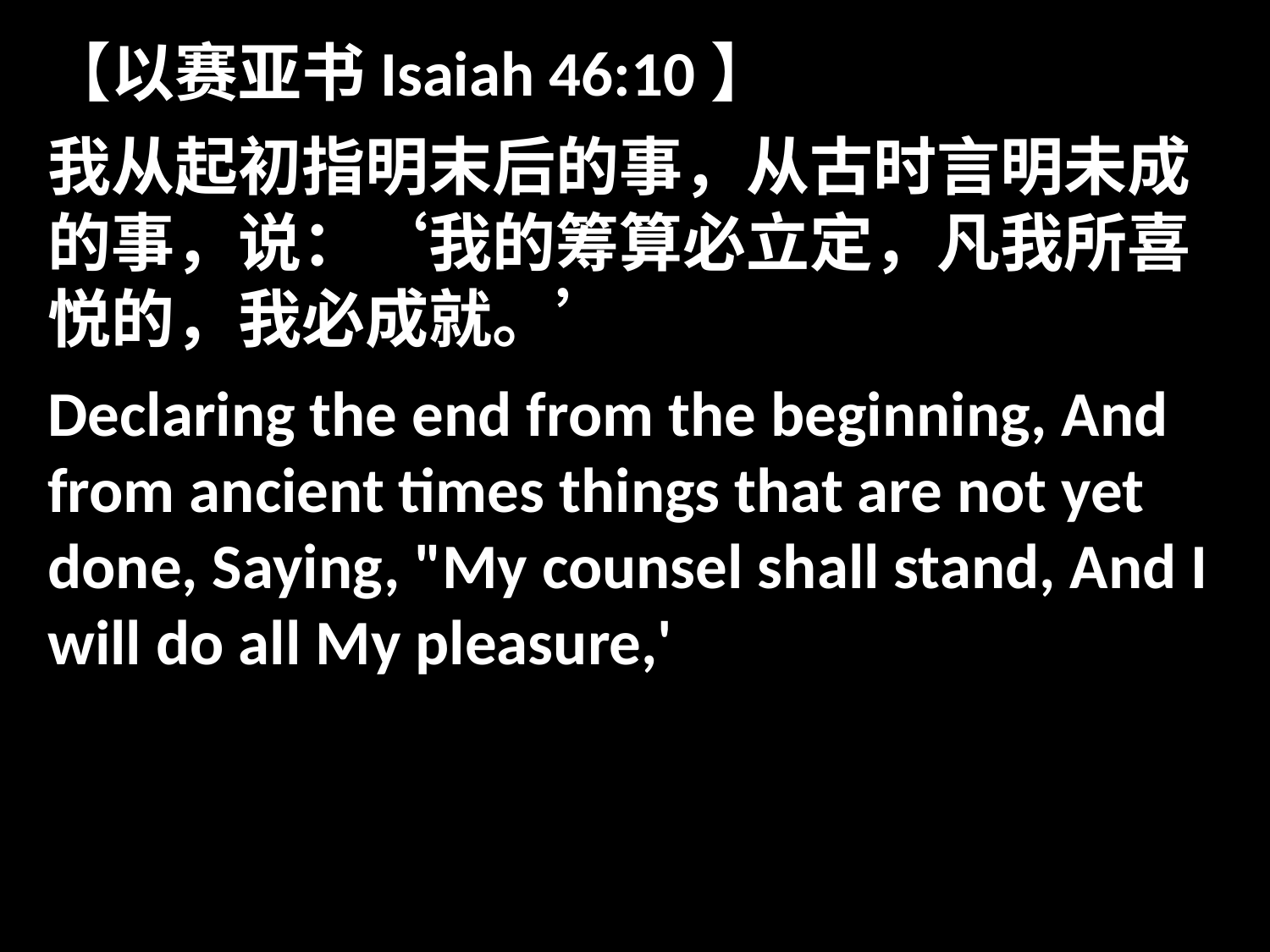

【以赛亚书Isaiah 46:10】
我从起初指明末后的事，从古时言明未成的事，说：‘我的筹算必立定，凡我所喜悦的，我必成就。’
Declaring the end from the beginning, And from ancient times things that are not yet done, Saying, "My counsel shall stand, And I will do all My pleasure,'